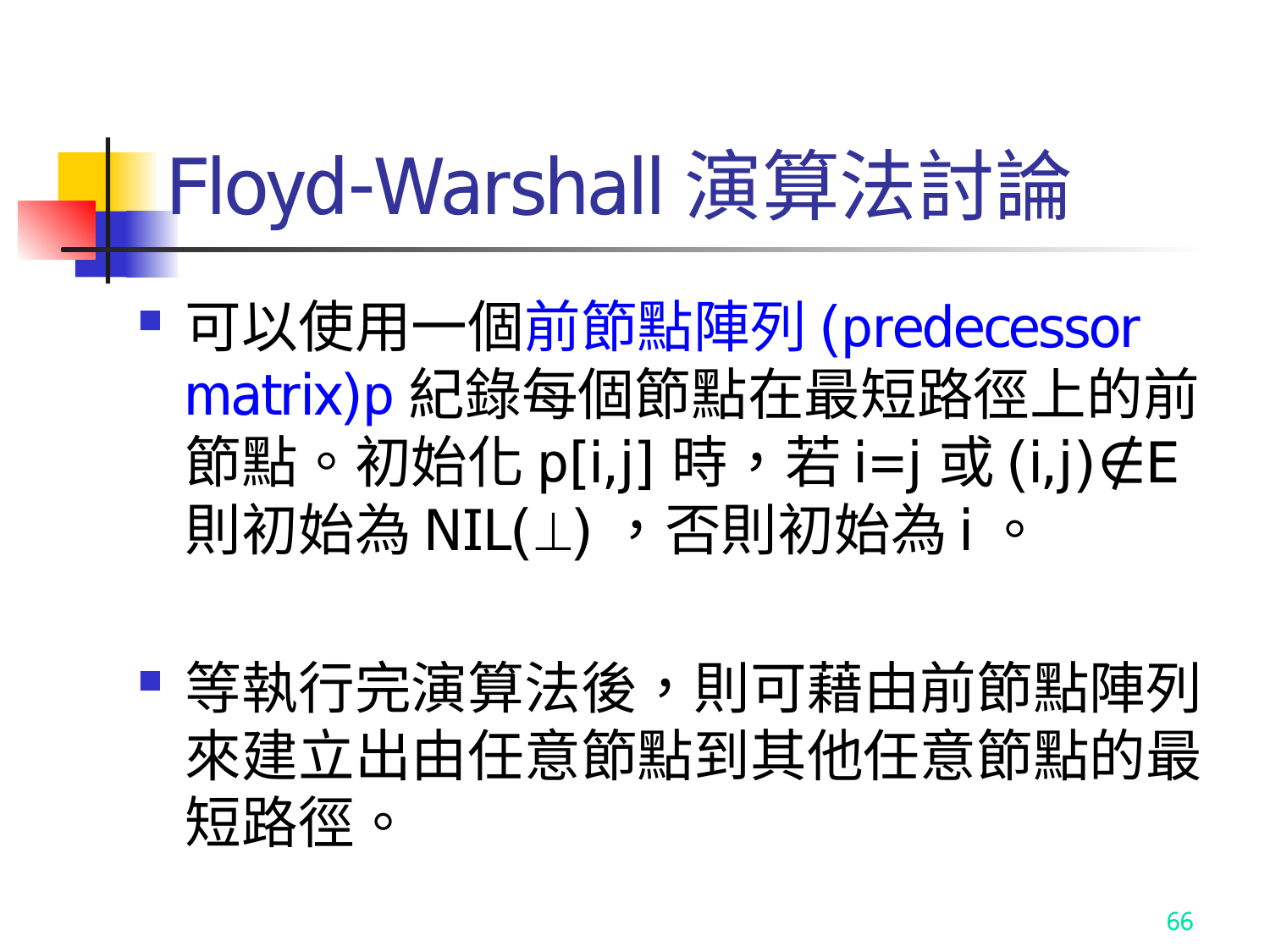

Floyd-Warshall演算法討論
#
可以使用一個前節點陣列(predecessor matrix)p紀錄每個節點在最短路徑上的前節點。初始化p[i,j]時，若i=j或(i,j)∉E則初始為NIL(⊥)，否則初始為i。

等執行完演算法後，則可藉由前節點陣列來建立出由任意節點到其他任意節點的最短路徑。
66